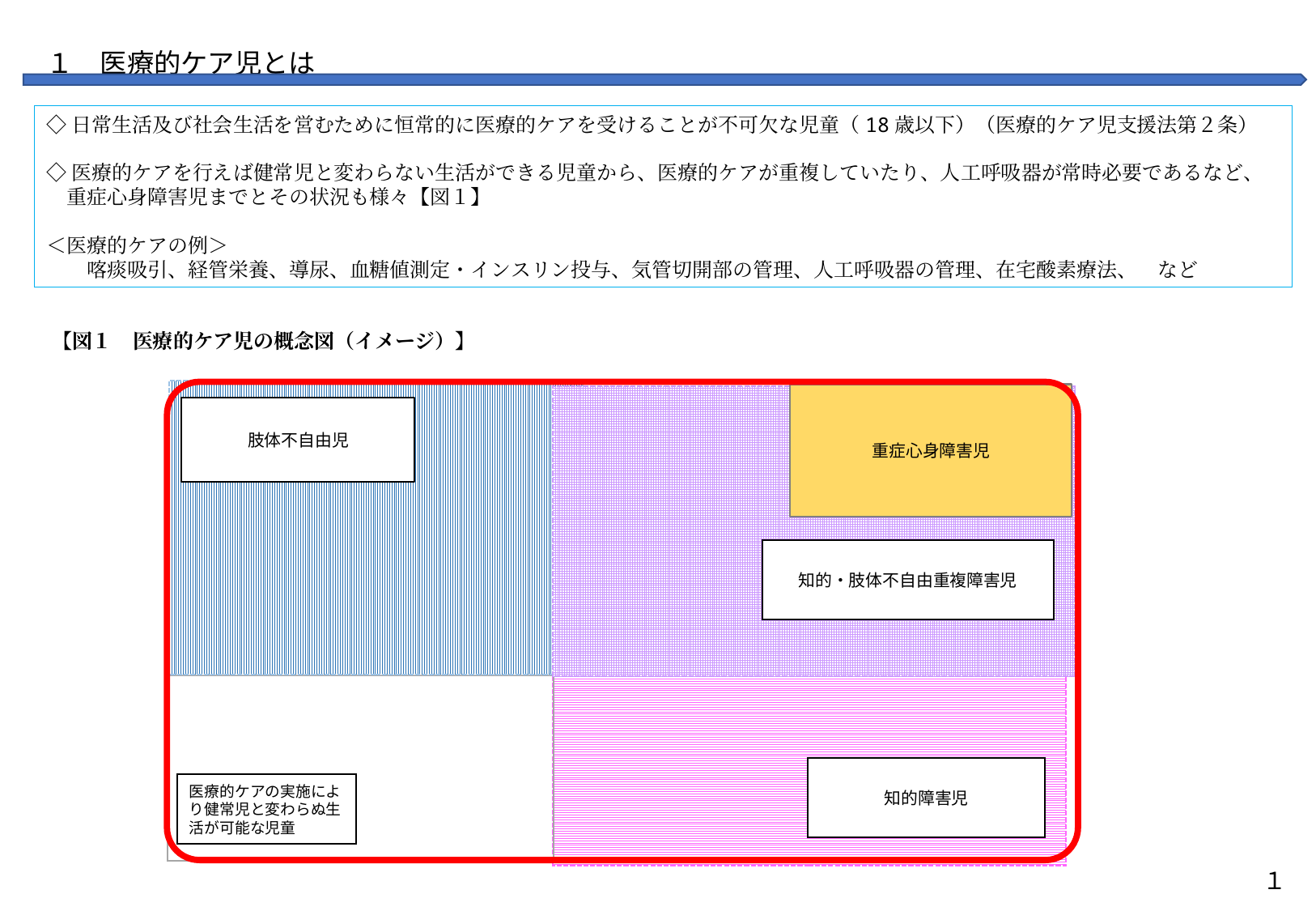

１　医療的ケア児とは

◇日常生活及び社会生活を営むために恒常的に医療的ケアを受けることが不可欠な児童（18歳以下）（医療的ケア児支援法第２条）

◇医療的ケアを行えば健常児と変わらない生活ができる児童から、医療的ケアが重複していたり、人工呼吸器が常時必要であるなど、
　重症心身障害児までとその状況も様々【図１】

＜医療的ケアの例＞
　　喀痰吸引、経管栄養、導尿、血糖値測定・インスリン投与、気管切開部の管理、人工呼吸器の管理、在宅酸素療法、　など
【図１　医療的ケア児の概念図（イメージ）】

重症心身障害児

肢体不自由児
知的・肢体不自由重複障害児
知的障害児
医療的ケアの実施により健常児と変わらぬ生活が可能な児童

１